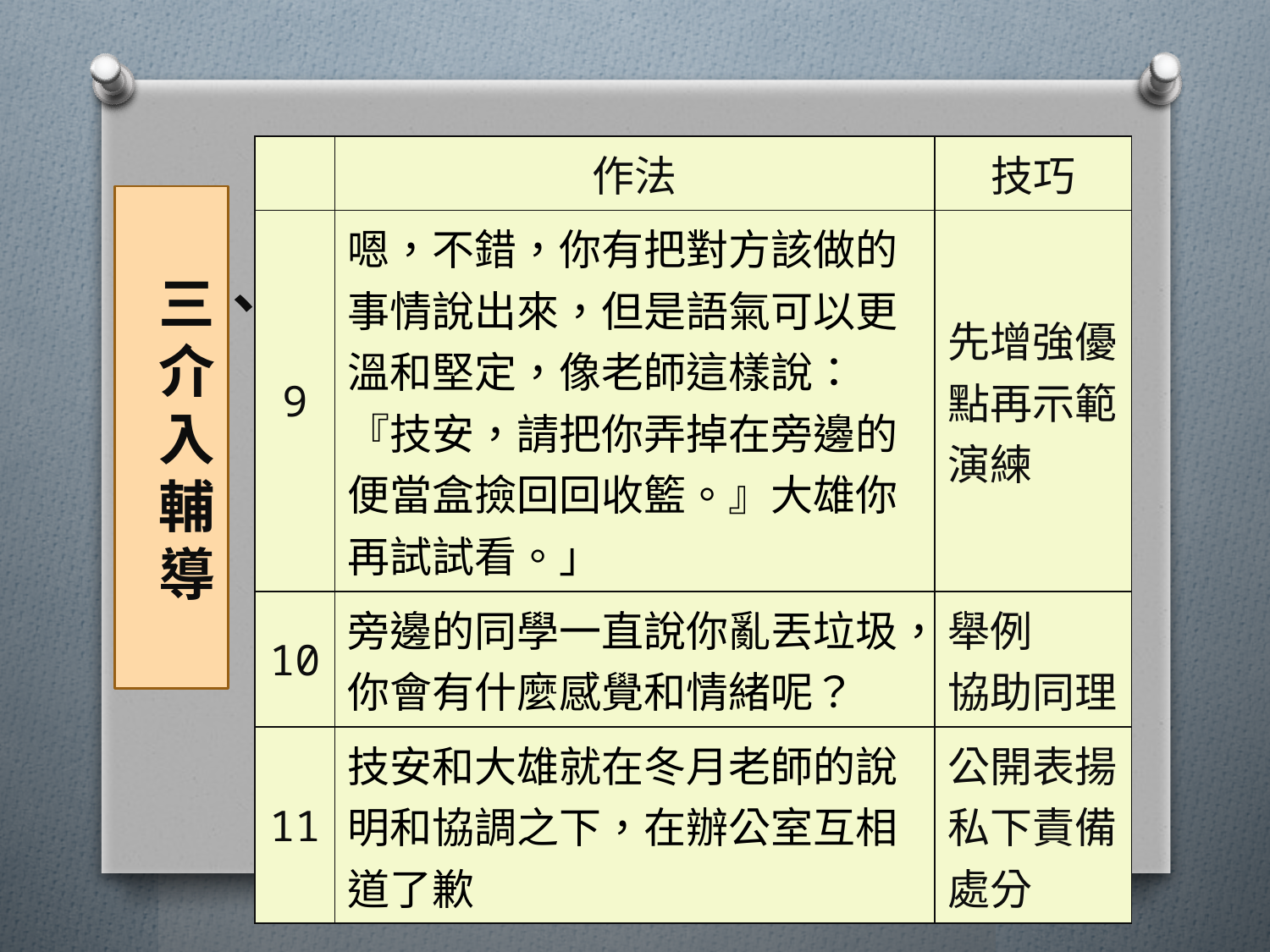

|  | 作法 | 技巧 |
| --- | --- | --- |
| 9 | 嗯，不錯，你有把對方該做的事情說出來，但是語氣可以更溫和堅定，像老師這樣說：『技安，請把你弄掉在旁邊的便當盒撿回回收籃。』大雄你再試試看。」 | 先增強優點再示範演練 |
| 10 | 旁邊的同學一直說你亂丟垃圾，你會有什麼感覺和情緒呢？ | 舉例 協助同理 |
| 11 | 技安和大雄就在冬月老師的說明和協調之下，在辦公室互相道了歉 | 公開表揚私下責備處分 |
# 三、介入輔導